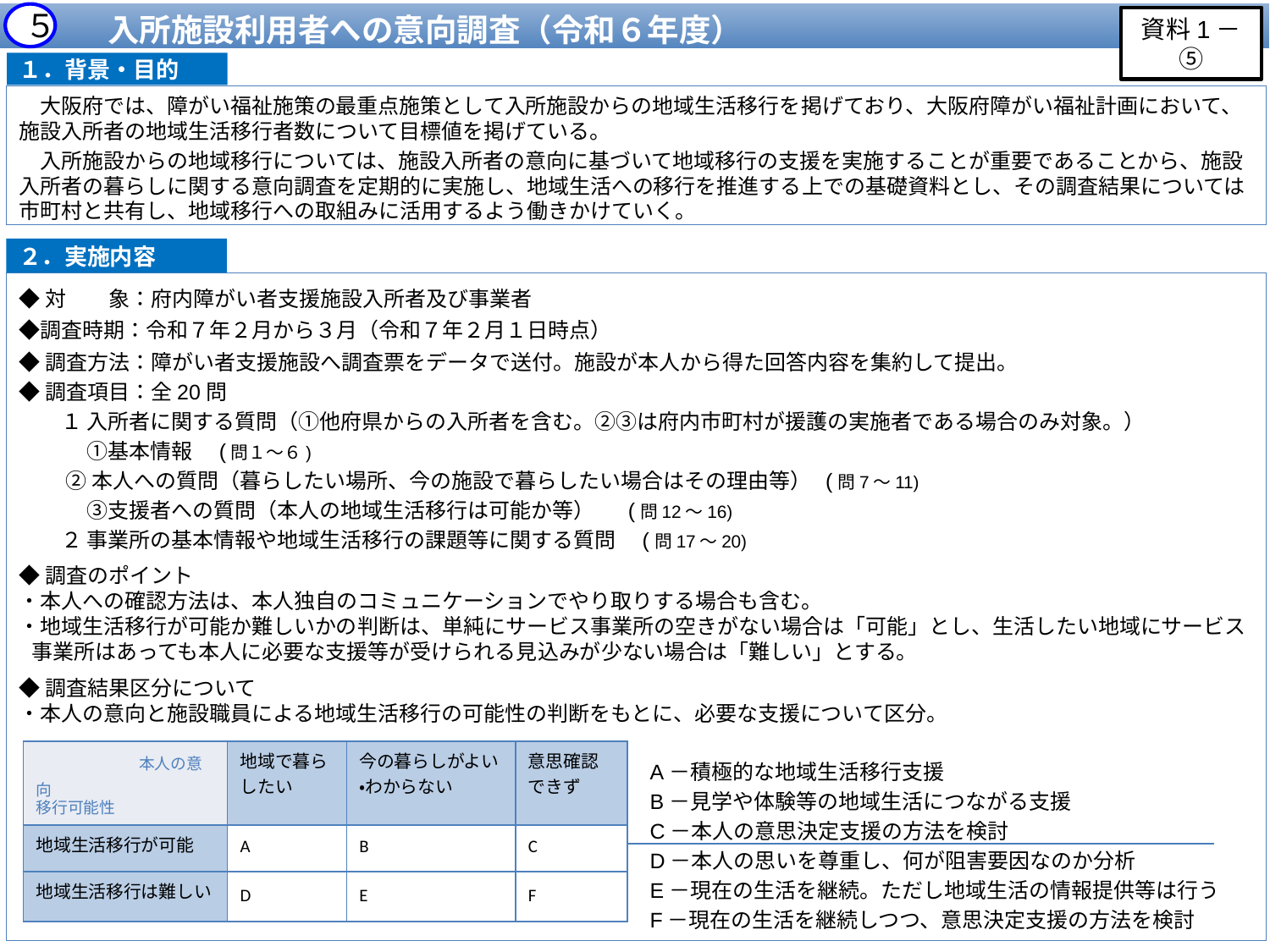

入所施設利用者への意向調査（令和６年度）
５
資料1－⑤
１．背景・目的
　大阪府では、障がい福祉施策の最重点施策として入所施設からの地域生活移行を掲げており、大阪府障がい福祉計画において、施設入所者の地域生活移行者数について目標値を掲げている。
　入所施設からの地域移行については、施設入所者の意向に基づいて地域移行の支援を実施することが重要であることから、施設入所者の暮らしに関する意向調査を定期的に実施し、地域生活への移行を推進する上での基礎資料とし、その調査結果については市町村と共有し、地域移行への取組みに活用するよう働きかけていく。
２．実施内容
◆対　　象：府内障がい者支援施設入所者及び事業者　　　　
◆調査時期：令和７年２月から３月（令和７年２月１日時点）
◆調査方法：障がい者支援施設へ調査票をデータで送付。施設が本人から得た回答内容を集約して提出。
◆調査項目：全20問
　　１ 入所者に関する質問（①他府県からの入所者を含む。②③は府内市町村が援護の実施者である場合のみ対象。）
　　　 ①基本情報　(問１～６)
          ②本人への質問（暮らしたい場所、今の施設で暮らしたい場合はその理由等）  (問7～11)
　　　 ③支援者への質問（本人の地域生活移行は可能か等）      (問12～16)
　　２ 事業所の基本情報や地域生活移行の課題等に関する質問　(問17～20)
◆調査のポイント
・本人への確認方法は、本人独自のコミュニケーションでやり取りする場合も含む。
・地域生活移行が可能か難しいかの判断は、単純にサービス事業所の空きがない場合は「可能」とし、生活したい地域にサービス事業所はあっても本人に必要な支援等が受けられる見込みが少ない場合は「難しい」とする。
◆調査結果区分について
・本人の意向と施設職員による地域生活移行の可能性の判断をもとに、必要な支援について区分。
| 本人の意向 移行可能性 | 地域で暮らしたい | 今の暮らしがよい ・わからない | 意思確認できず |
| --- | --- | --- | --- |
| 地域生活移行が可能 | A | B | C |
| 地域生活移行は難しい | D | E | F |
A－積極的な地域生活移行支援
B－見学や体験等の地域生活につながる支援
C－本人の意思決定支援の方法を検討
D－本人の思いを尊重し、何が阻害要因なのか分析
E－現在の生活を継続。ただし地域生活の情報提供等は行う
F－現在の生活を継続しつつ、意思決定支援の方法を検討